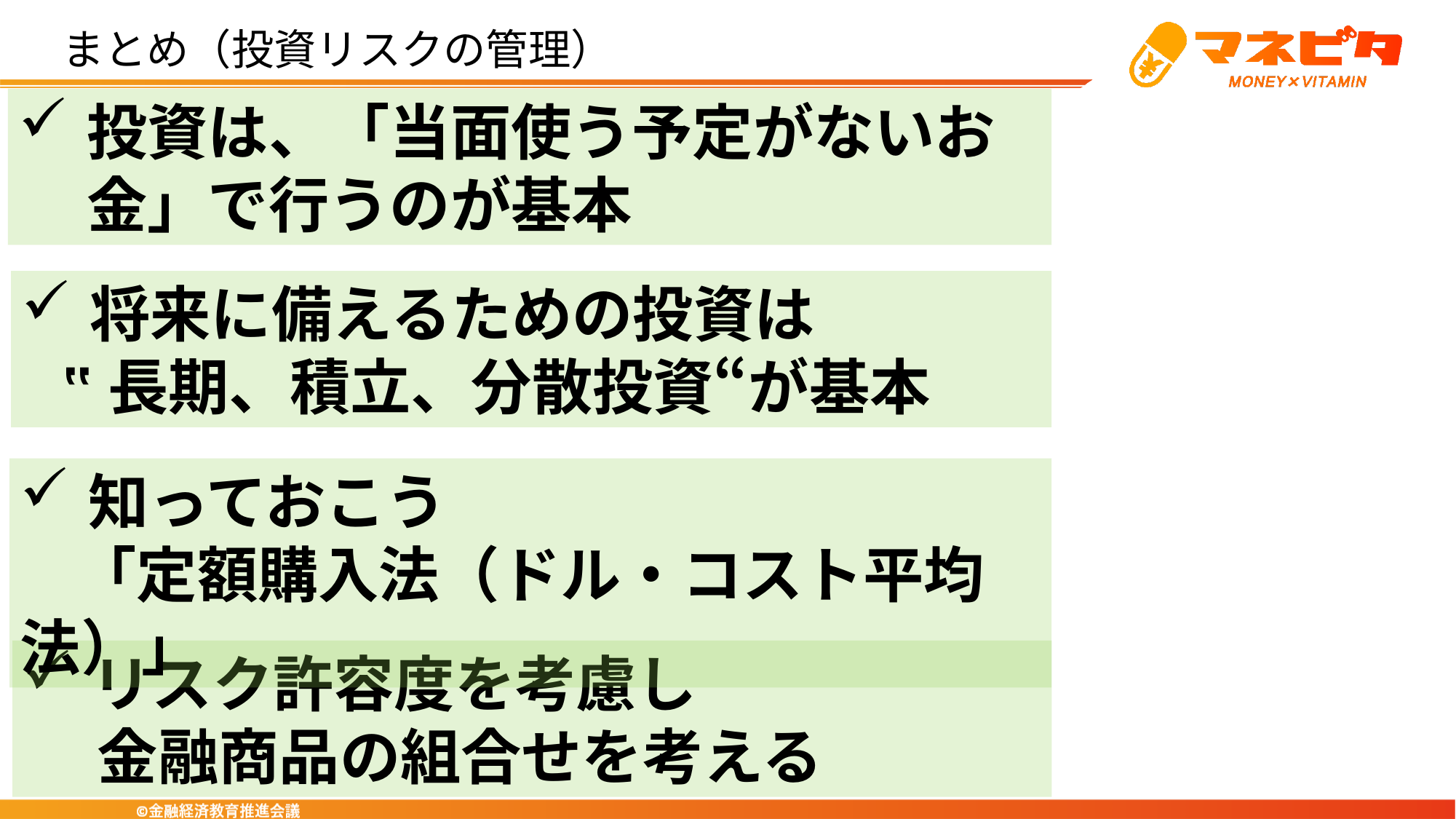

# まとめ（投資リスクの管理）
投資は、「当面使う予定がないお金」で行うのが基本
将来に備えるための投資は
   ‟長期、積立、分散投資“が基本
知っておこう
   「定額購入法（ドル・コスト平均法）」
リスク許容度を考慮し
　 金融商品の組合せを考える